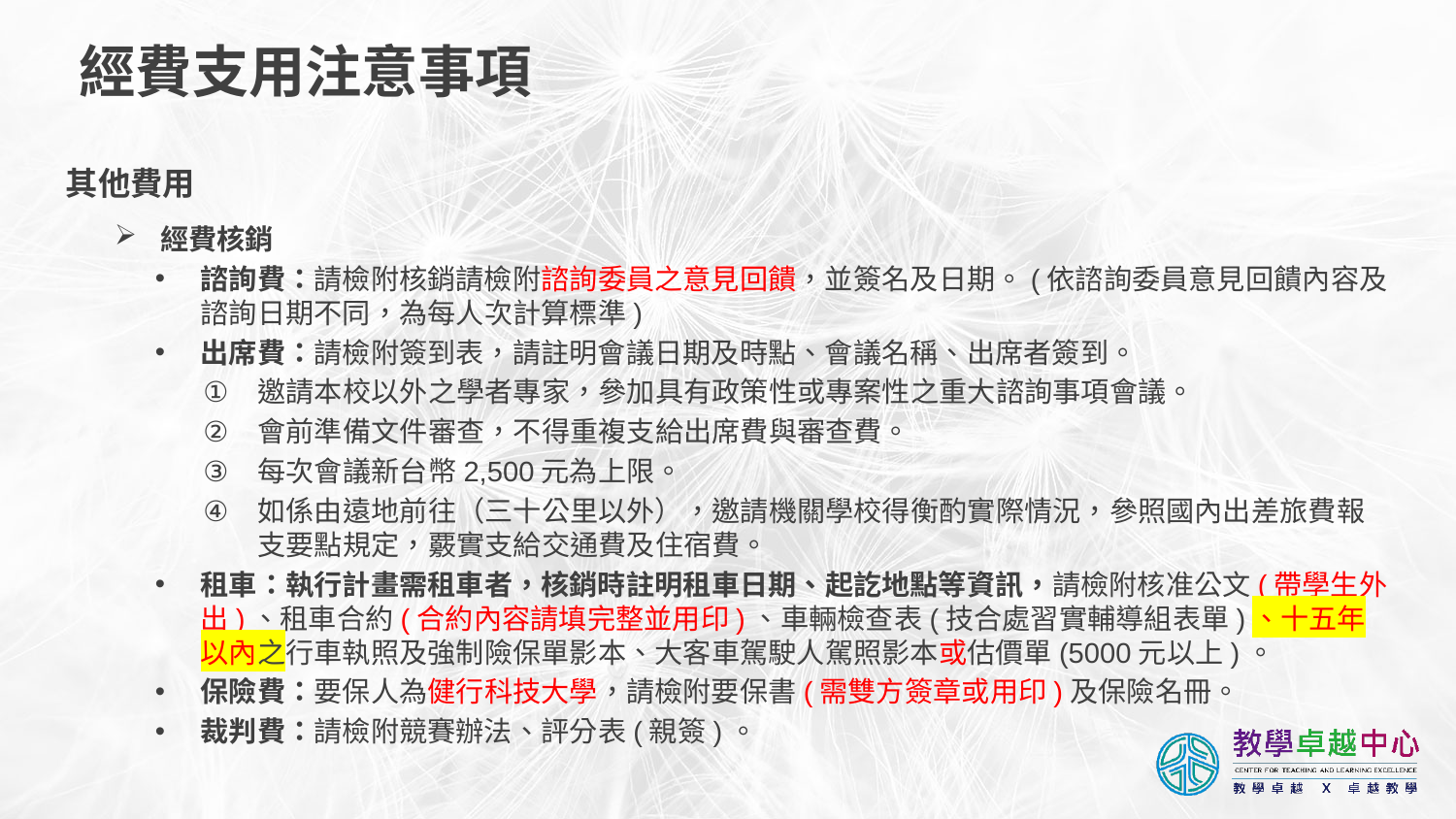

# 經費支用注意事項
其他費用
經費核銷
諮詢費：請檢附核銷請檢附諮詢委員之意見回饋，並簽名及日期。(依諮詢委員意見回饋內容及諮詢日期不同，為每人次計算標準)
出席費：請檢附簽到表，請註明會議日期及時點、會議名稱、出席者簽到。
邀請本校以外之學者專家，參加具有政策性或專案性之重大諮詢事項會議。
會前準備文件審查，不得重複支給出席費與審查費。
每次會議新台幣2,500元為上限。
如係由遠地前往（三十公里以外），邀請機關學校得衡酌實際情況，參照國內出差旅費報支要點規定，覈實支給交通費及住宿費。
租車：執行計畫需租車者，核銷時註明租車日期、起訖地點等資訊，請檢附核准公文(帶學生外出)、租車合約(合約內容請填完整並用印)、車輛檢查表(技合處習實輔導組表單)、十五年以內之行車執照及強制險保單影本、大客車駕駛人駕照影本或估價單(5000元以上)。
保險費：要保人為健行科技大學，請檢附要保書(需雙方簽章或用印)及保險名冊。
裁判費：請檢附競賽辦法、評分表(親簽)。